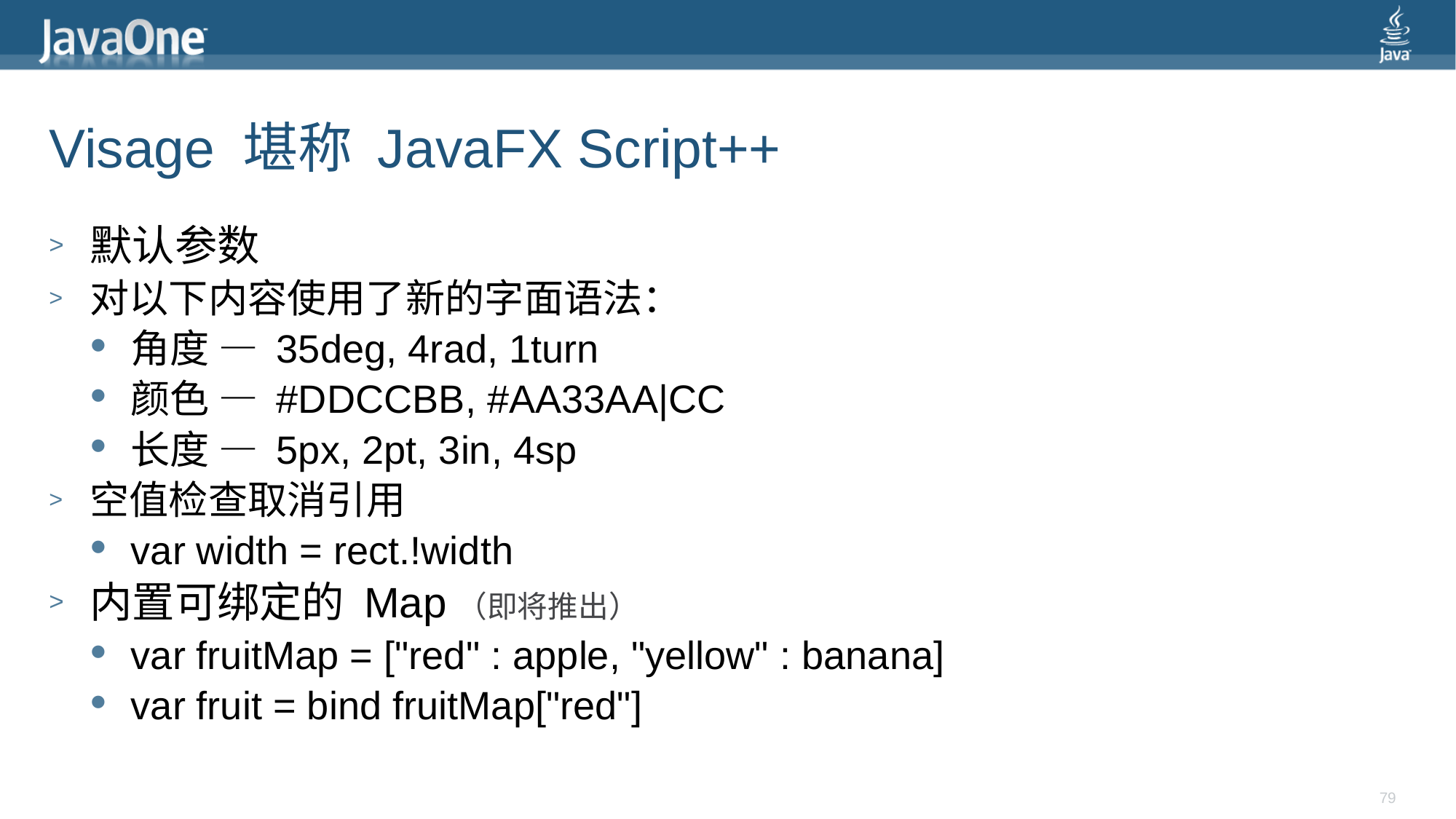

# Visage 堪称 JavaFX Script++
默认参数
对以下内容使用了新的字面语法：
角度 — 35deg, 4rad, 1turn
颜色 — #DDCCBB, #AA33AA|CC
长度 — 5px, 2pt, 3in, 4sp
空值检查取消引用
var width = rect.!width
内置可绑定的 Map（即将推出）
var fruitMap = ["red" : apple, "yellow" : banana]
var fruit = bind fruitMap["red"]
79